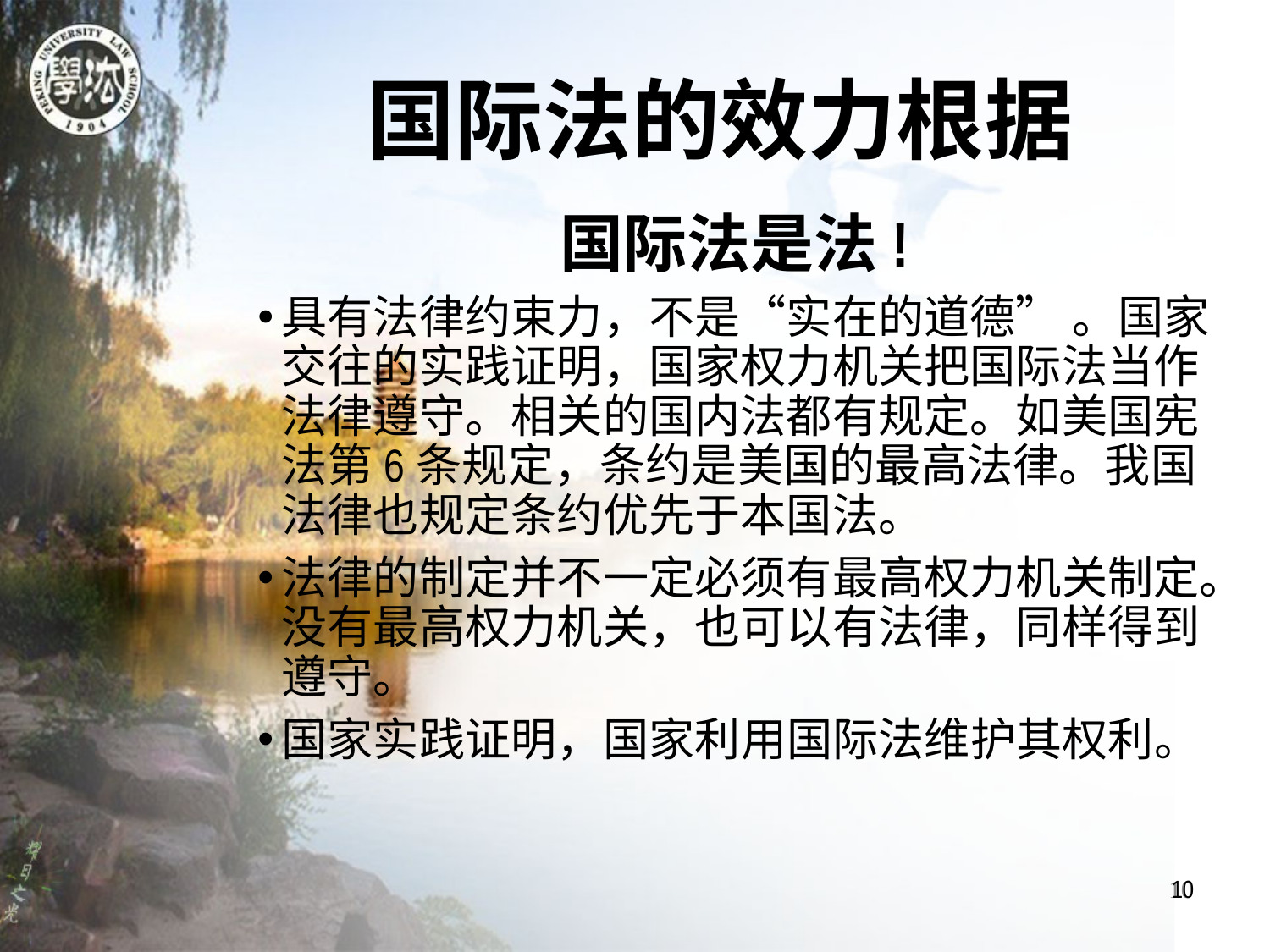

国际法的效力根据
国际法是法!
具有法律约束力，不是“实在的道德” 。国家交往的实践证明，国家权力机关把国际法当作法律遵守。相关的国内法都有规定。如美国宪法第6条规定，条约是美国的最高法律。我国法律也规定条约优先于本国法。
法律的制定并不一定必须有最高权力机关制定。没有最高权力机关，也可以有法律，同样得到遵守。
国家实践证明，国家利用国际法维护其权利。
10
10